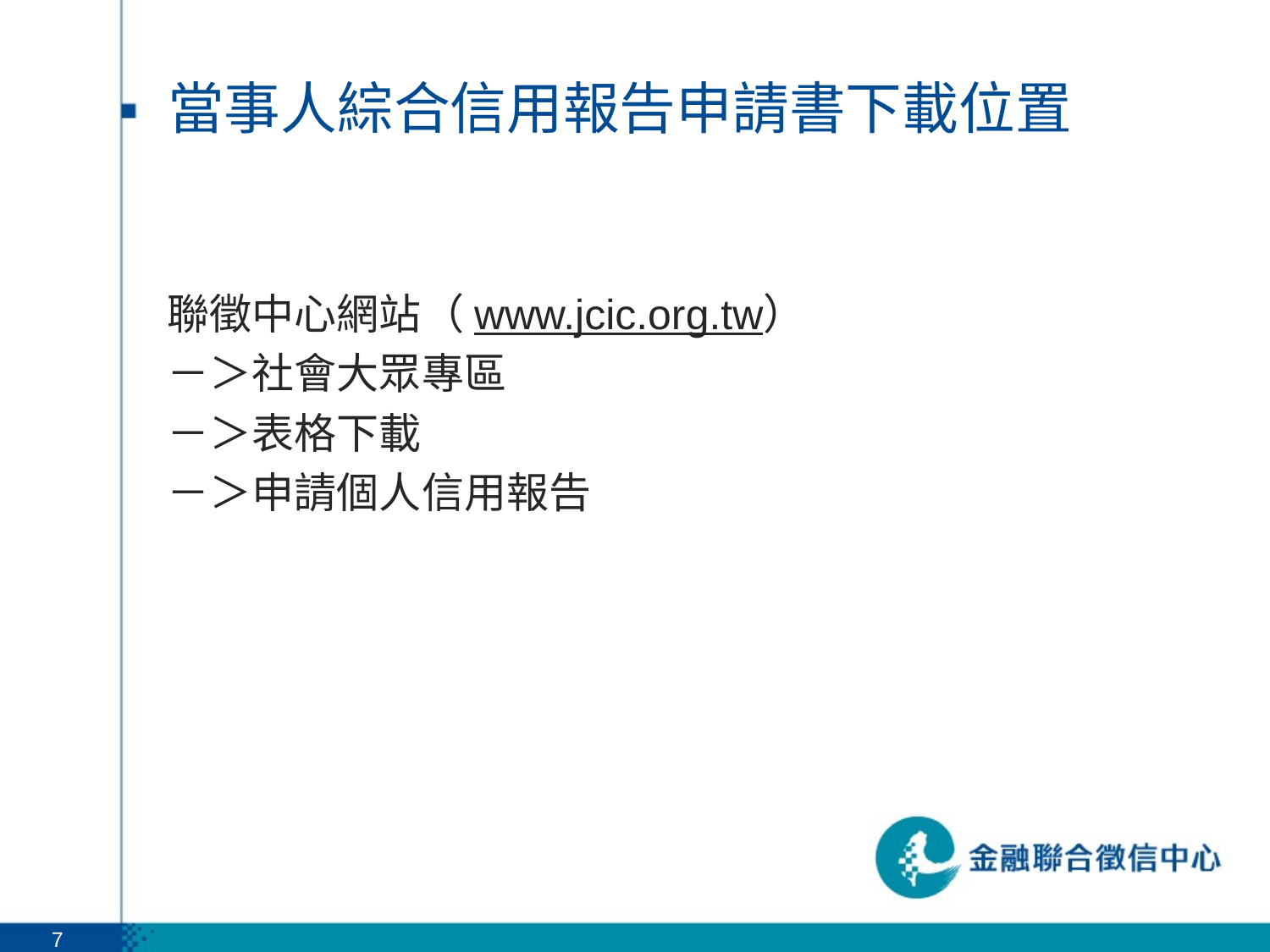

# 當事人綜合信用報告申請書下載位置

聯徵中心網站（www.jcic.org.tw）
－＞社會大眾專區
－＞表格下載
－＞申請個人信用報告
7